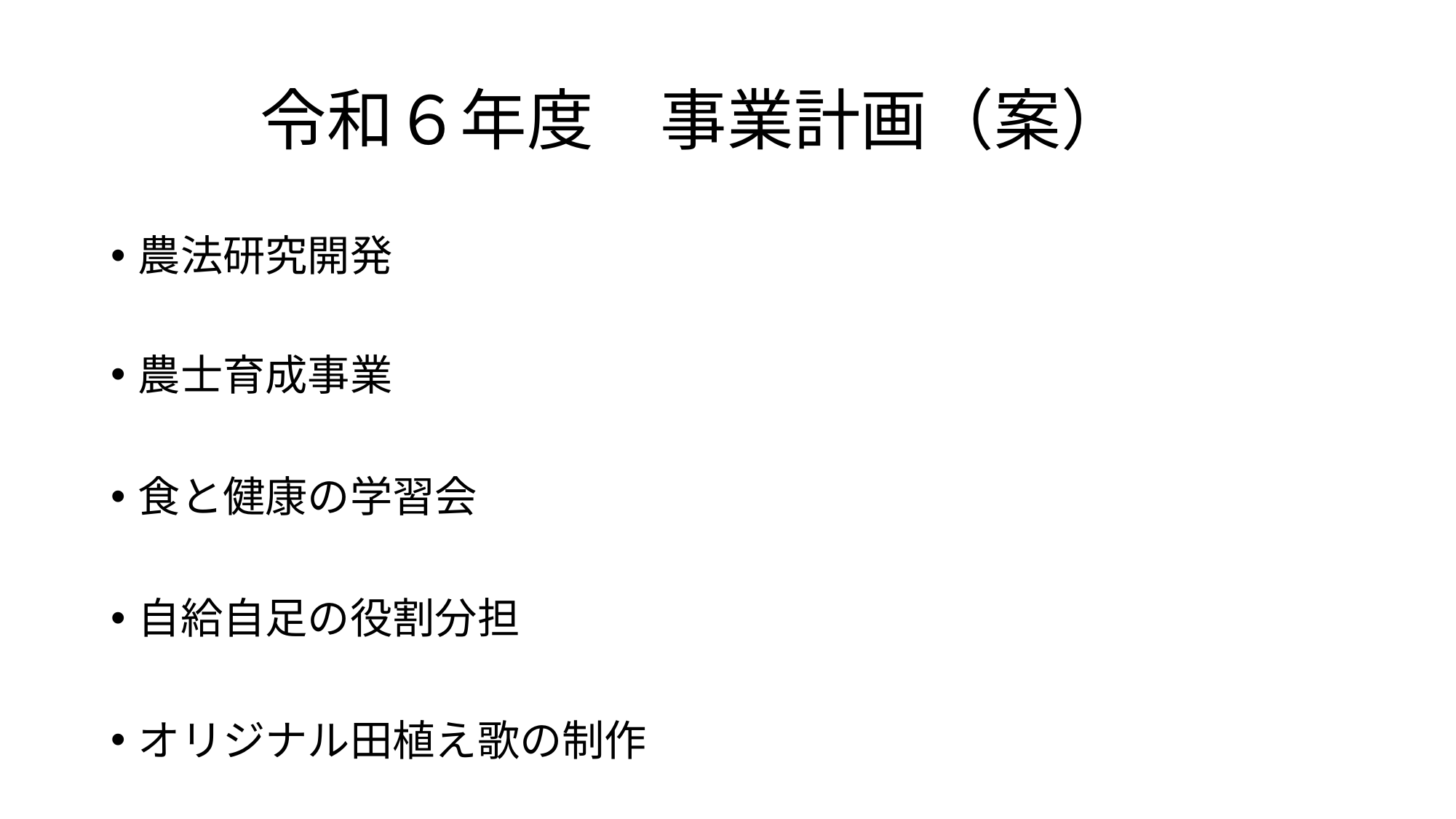

# 令和６年度　事業計画（案）

農法研究開発

農士育成事業

食と健康の学習会

自給自足の役割分担

オリジナル田植え歌の制作